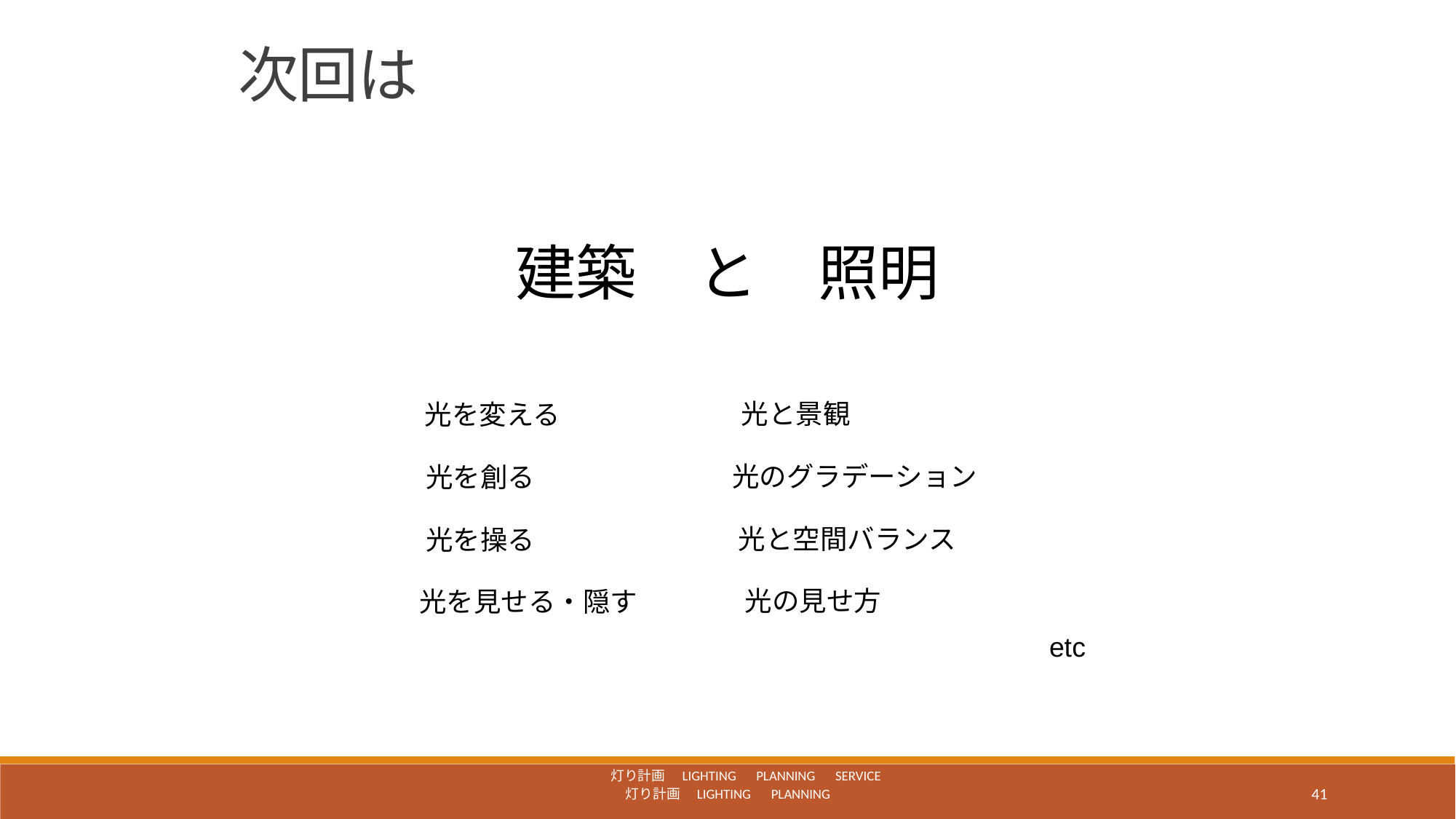

次回は
建築　と　照明
光と景観
光を変える
光のグラデーション
光を創る
光と空間バランス
光を操る
光の見せ方
光を見せる・隠す
etc
灯り計画　Lighting　Planning　Service
灯り計画　Lighting　Planning
41